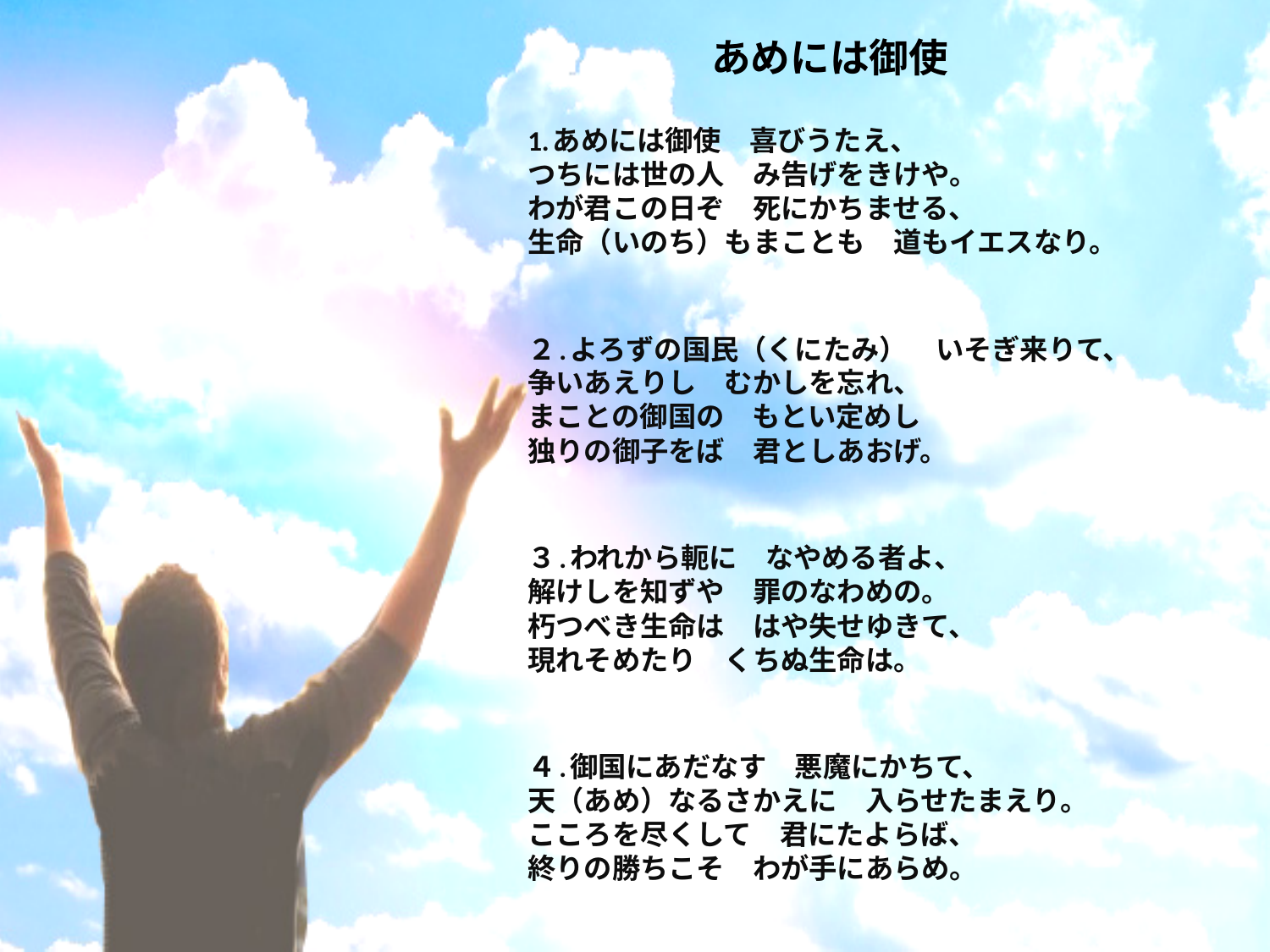

# あめには御使
1.あめには御使　喜びうたえ、
つちには世の人　み告げをきけや。
わが君この日ぞ　死にかちませる、
生命（いのち）もまことも　道もイエスなり。
２.よろずの国民（くにたみ）　いそぎ来りて、
争いあえりし　むかしを忘れ、
まことの御国の　もとい定めし
独りの御子をば　君としあおげ。
３.われから軛に　なやめる者よ、
解けしを知ずや　罪のなわめの。
朽つべき生命は　はや失せゆきて、
現れそめたり　くちぬ生命は。
４.御国にあだなす　悪魔にかちて、
天（あめ）なるさかえに　入らせたまえり。
こころを尽くして　君にたよらば、
終りの勝ちこそ　わが手にあらめ。